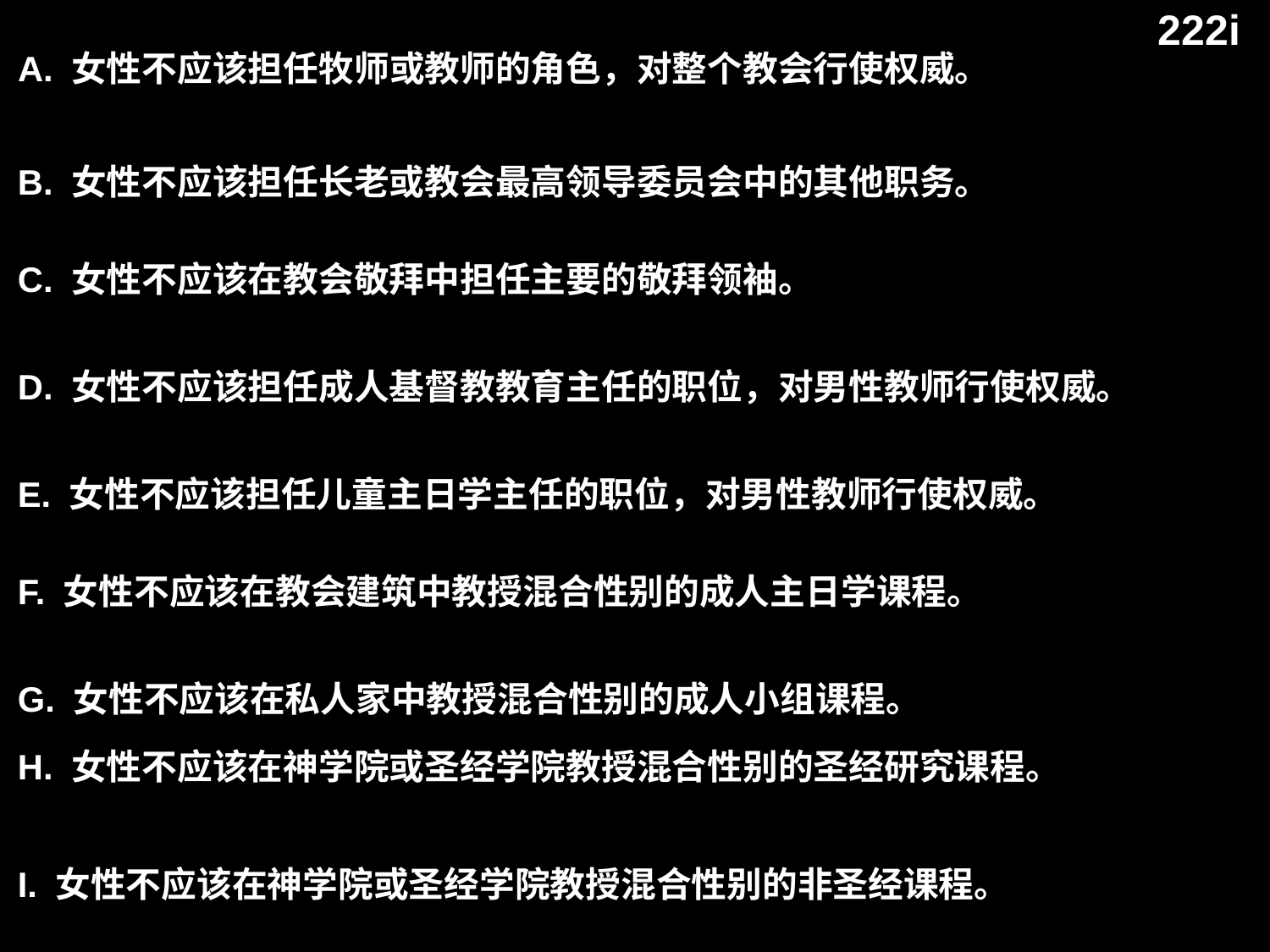

222i
# A. 女性不应该担任牧师或教师的角色，对整个教会行使权威。
B. 女性不应该担任长老或教会最高领导委员会中的其他职务。
C. 女性不应该在教会敬拜中担任主要的敬拜领袖。
D. 女性不应该担任成人基督教教育主任的职位，对男性教师行使权威。
E. 女性不应该担任儿童主日学主任的职位，对男性教师行使权威。
F. 女性不应该在教会建筑中教授混合性别的成人主日学课程。
G. 女性不应该在私人家中教授混合性别的成人小组课程。
H. 女性不应该在神学院或圣经学院教授混合性别的圣经研究课程。
I. 女性不应该在神学院或圣经学院教授混合性别的非圣经课程。